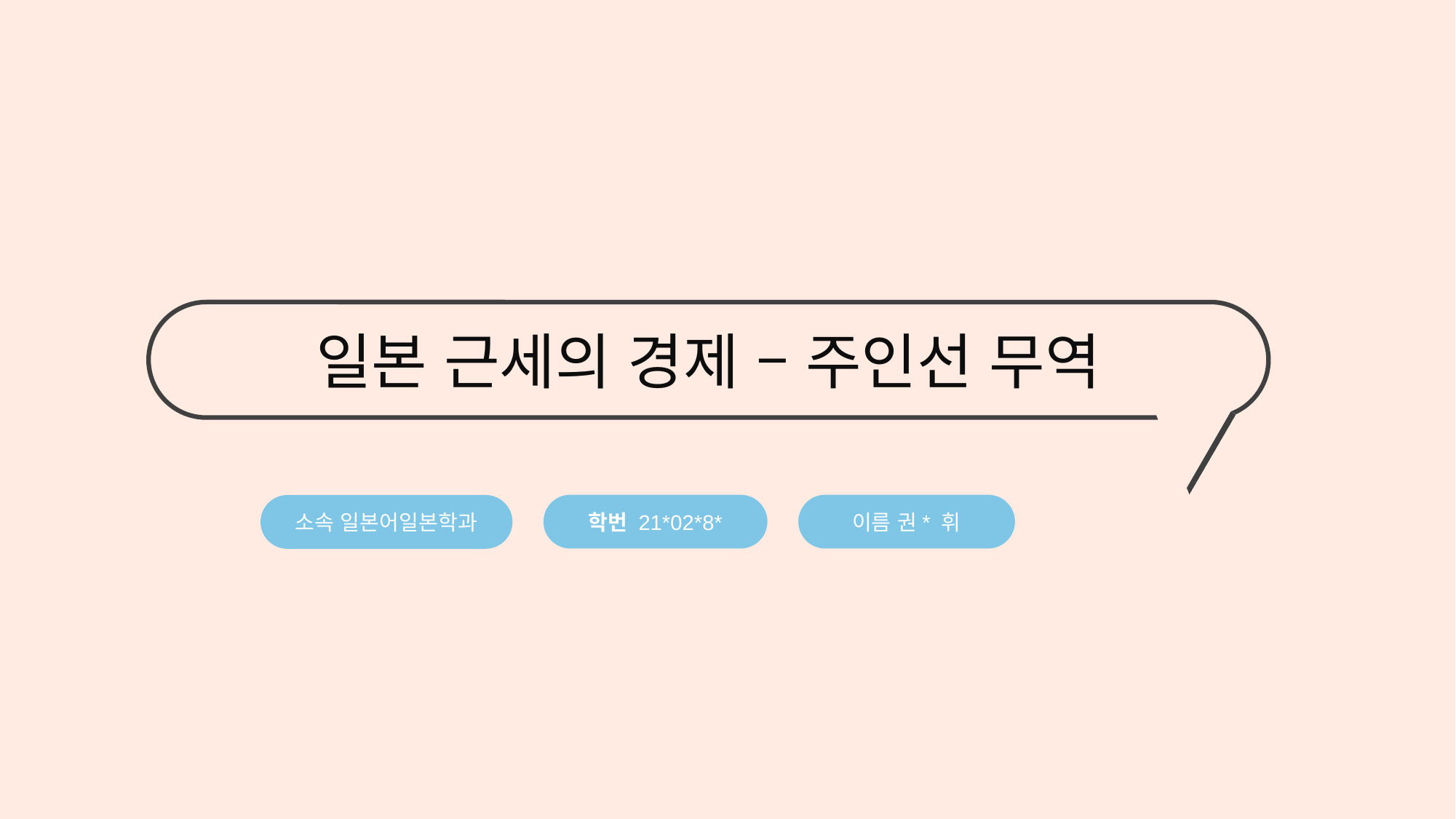

일본 근세의 경제 – 주인선 무역

학번 21*02*8*
이름 권* 휘
소속 일본어일본학과